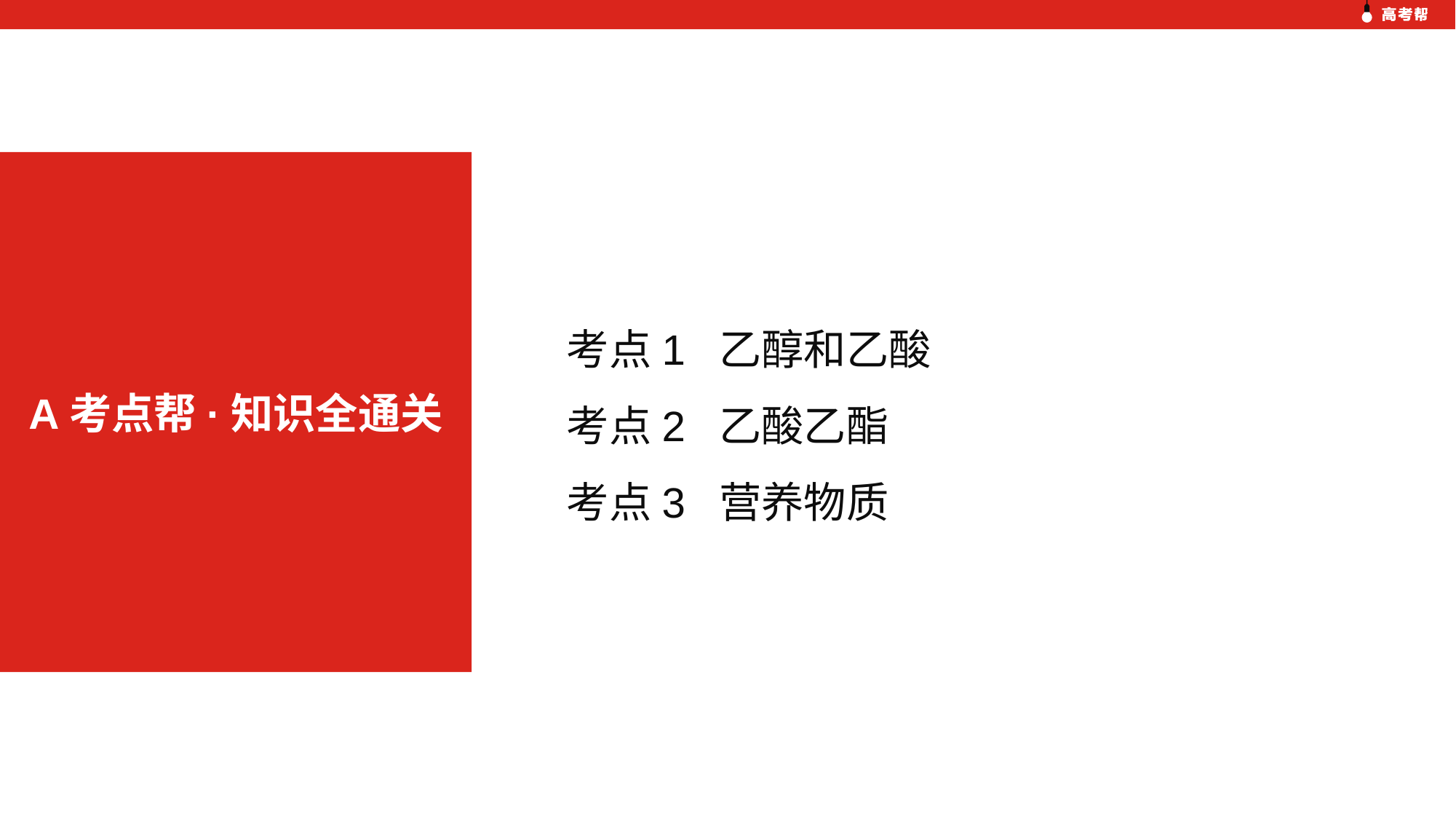

考点1  乙醇和乙酸
考点2  乙酸乙酯
考点3  营养物质
A考点帮·知识全通关